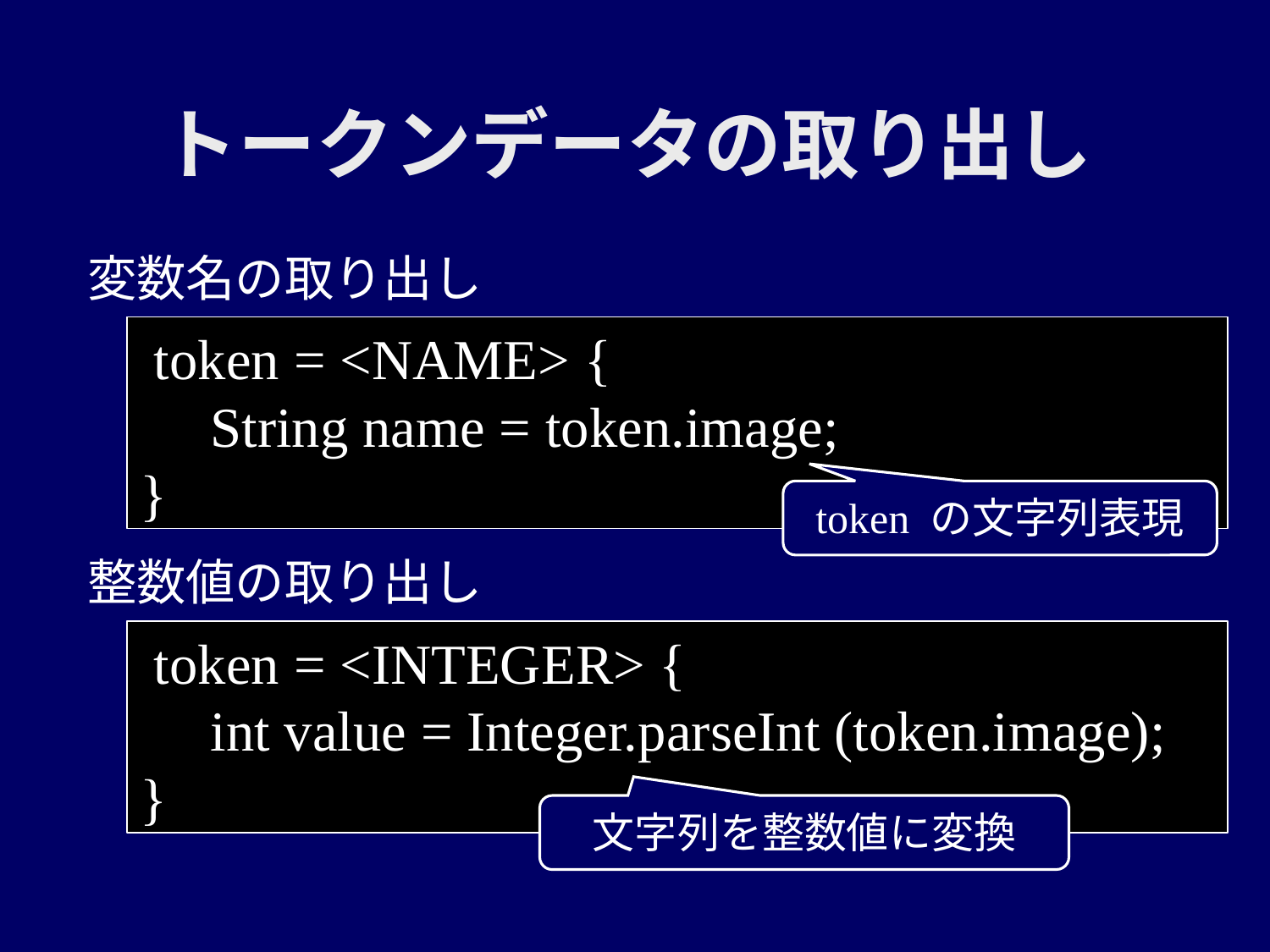

# トークンデータの取り出し
変数名の取り出し
 token = <NAME> {
     String name = token.image;
}
token の文字列表現
整数値の取り出し
 token = <INTEGER> {
     int value = Integer.parseInt (token.image);
}
文字列を整数値に変換